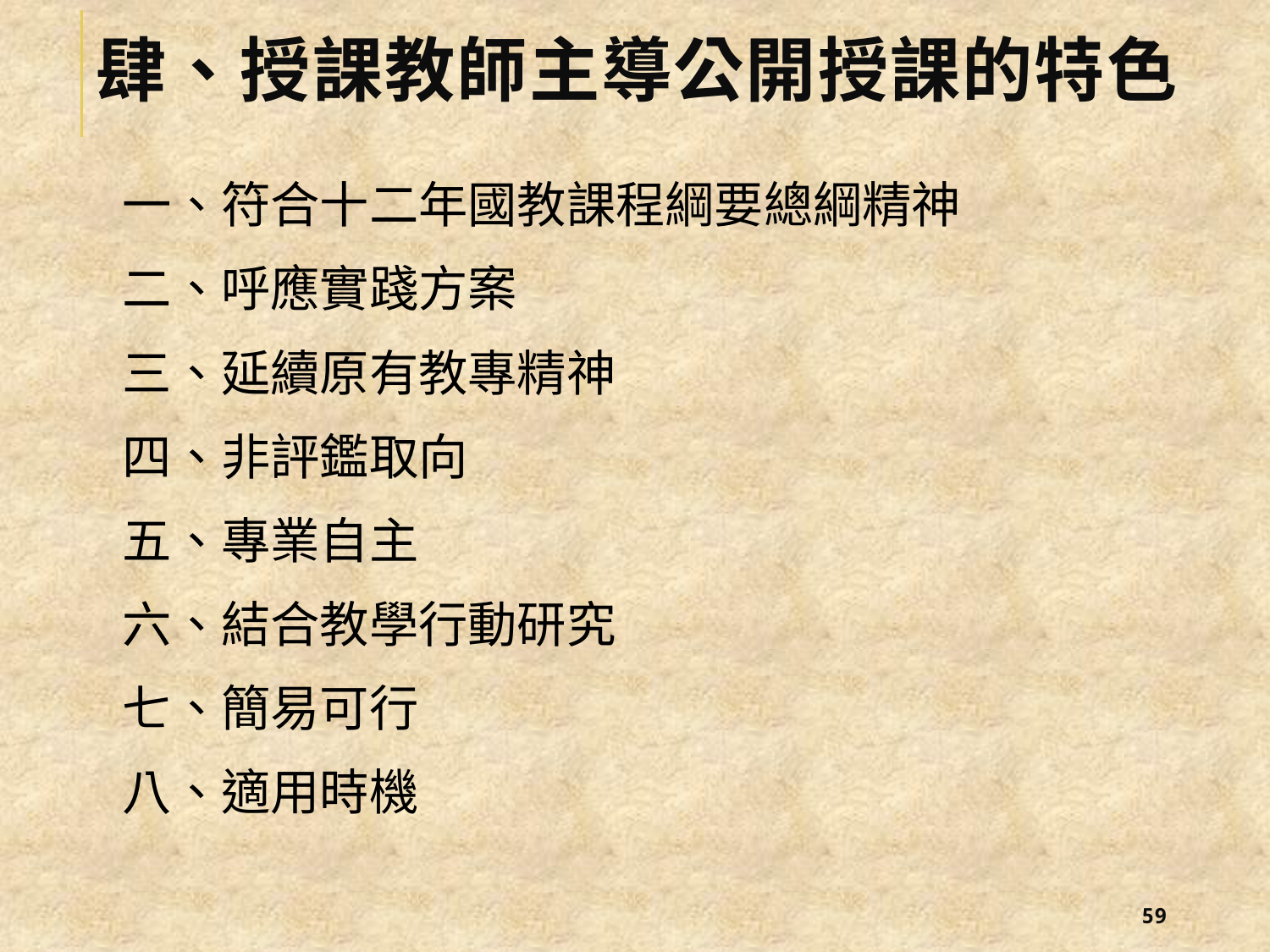

# 肆、授課教師主導公開授課的特色
一、符合十二年國教課程綱要總綱精神
二、呼應實踐方案
三、延續原有教專精神
四、非評鑑取向
五、專業自主
六、結合教學行動研究
七、簡易可行
八、適用時機

59